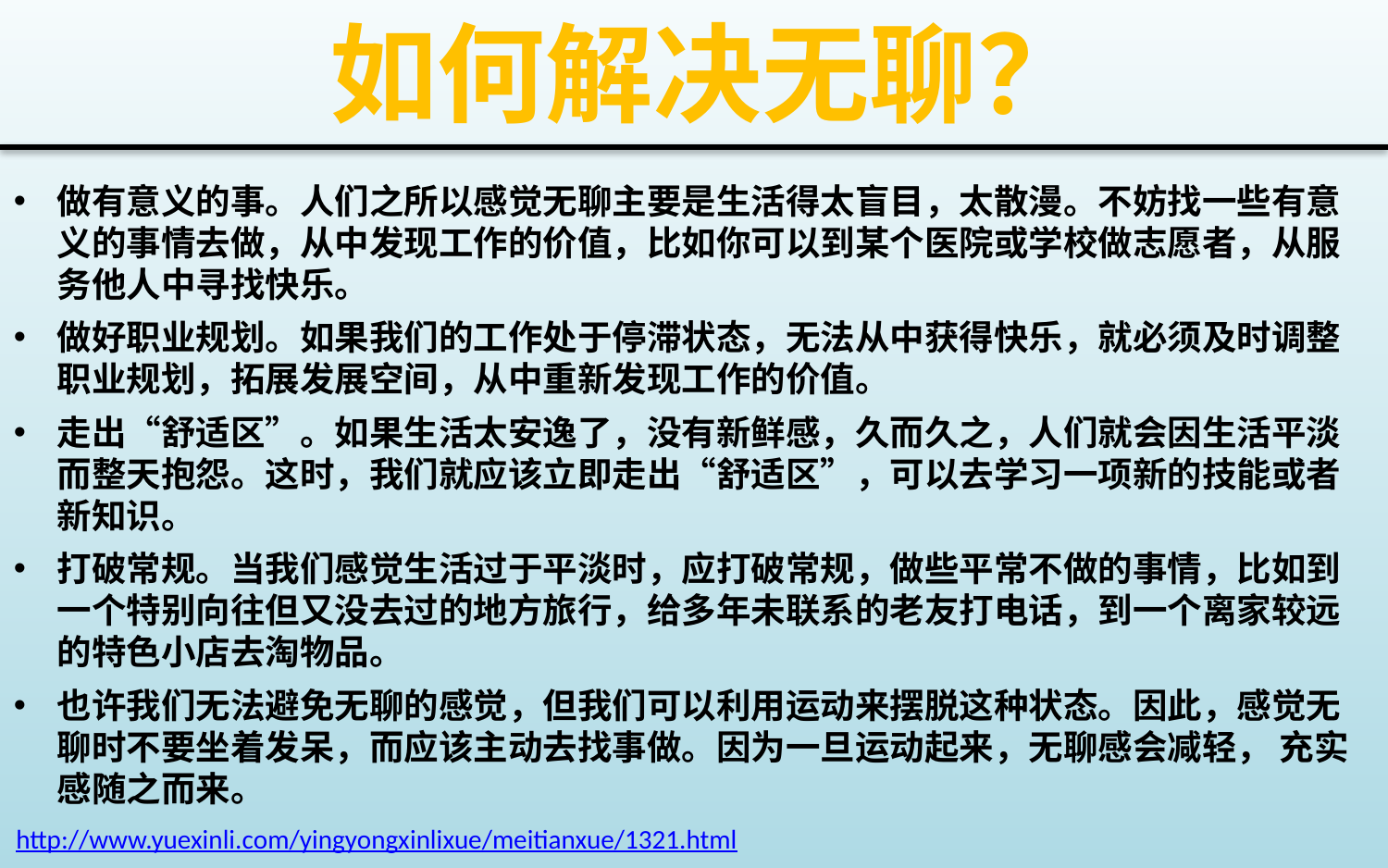

如何解决无聊？
做有意义的事。人们之所以感觉无聊主要是生活得太盲目，太散漫。不妨找一些有意义的事情去做，从中发现工作的价值，比如你可以到某个医院或学校做志愿者，从服务他人中寻找快乐。
做好职业规划。如果我们的工作处于停滞状态，无法从中获得快乐，就必须及时调整职业规划，拓展发展空间，从中重新发现工作的价值。
走出“舒适区”。如果生活太安逸了，没有新鲜感，久而久之，人们就会因生活平淡而整天抱怨。这时，我们就应该立即走出“舒适区”，可以去学习一项新的技能或者新知识。
打破常规。当我们感觉生活过于平淡时，应打破常规，做些平常不做的事情，比如到一个特别向往但又没去过的地方旅行，给多年未联系的老友打电话，到一个离家较远的特色小店去淘物品。
也许我们无法避免无聊的感觉，但我们可以利用运动来摆脱这种状态。因此，感觉无聊时不要坐着发呆，而应该主动去找事做。因为一旦运动起来，无聊感会减轻， 充实感随之而来。
http://www.yuexinli.com/yingyongxinlixue/meitianxue/1321.html